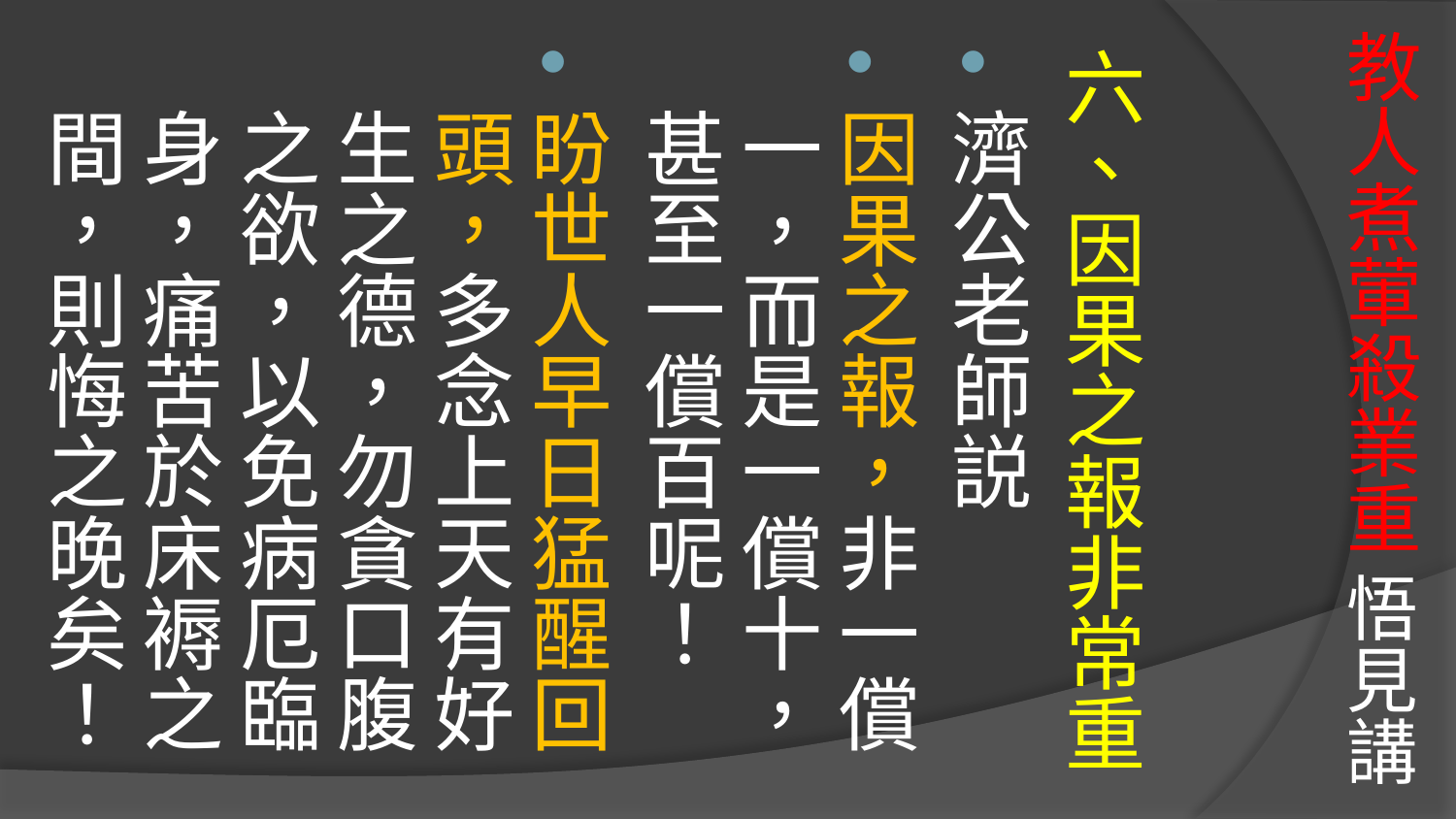

# 教人煮葷殺業重 悟見講
六、因果之報非常重
濟公老師説
因果之報，非一償一，而是一償十，甚至一償百呢！
盼世人早日猛醒回頭，多念上天有好生之德，勿貪口腹之欲，以免病厄臨身，痛苦於床褥之間，則悔之晚矣！